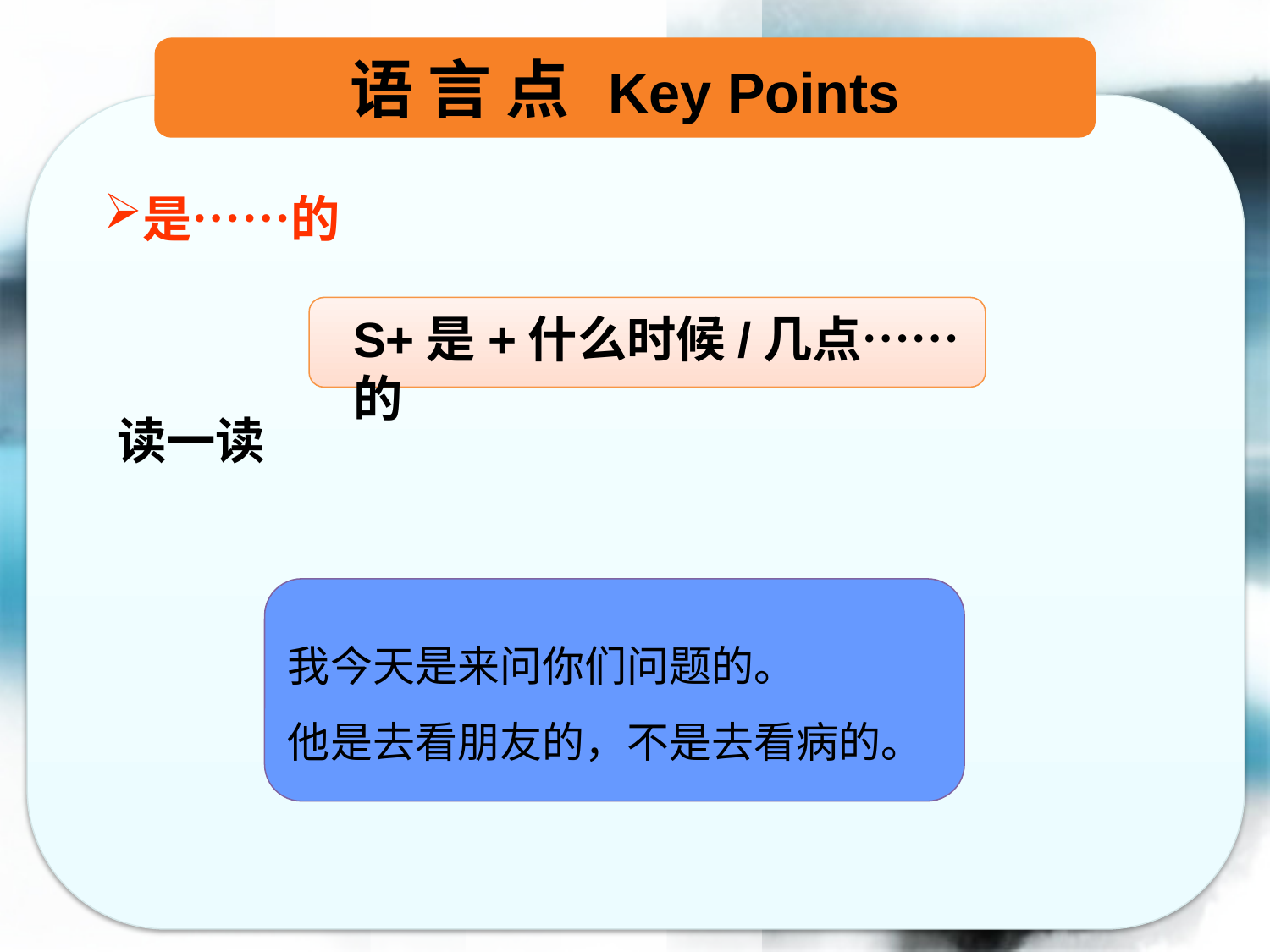

语 言 点  Key Points

是……的

S+是+什么时候/几点……的
读一读
我今天是来问你们问题的。
他是去看朋友的，不是去看病的。